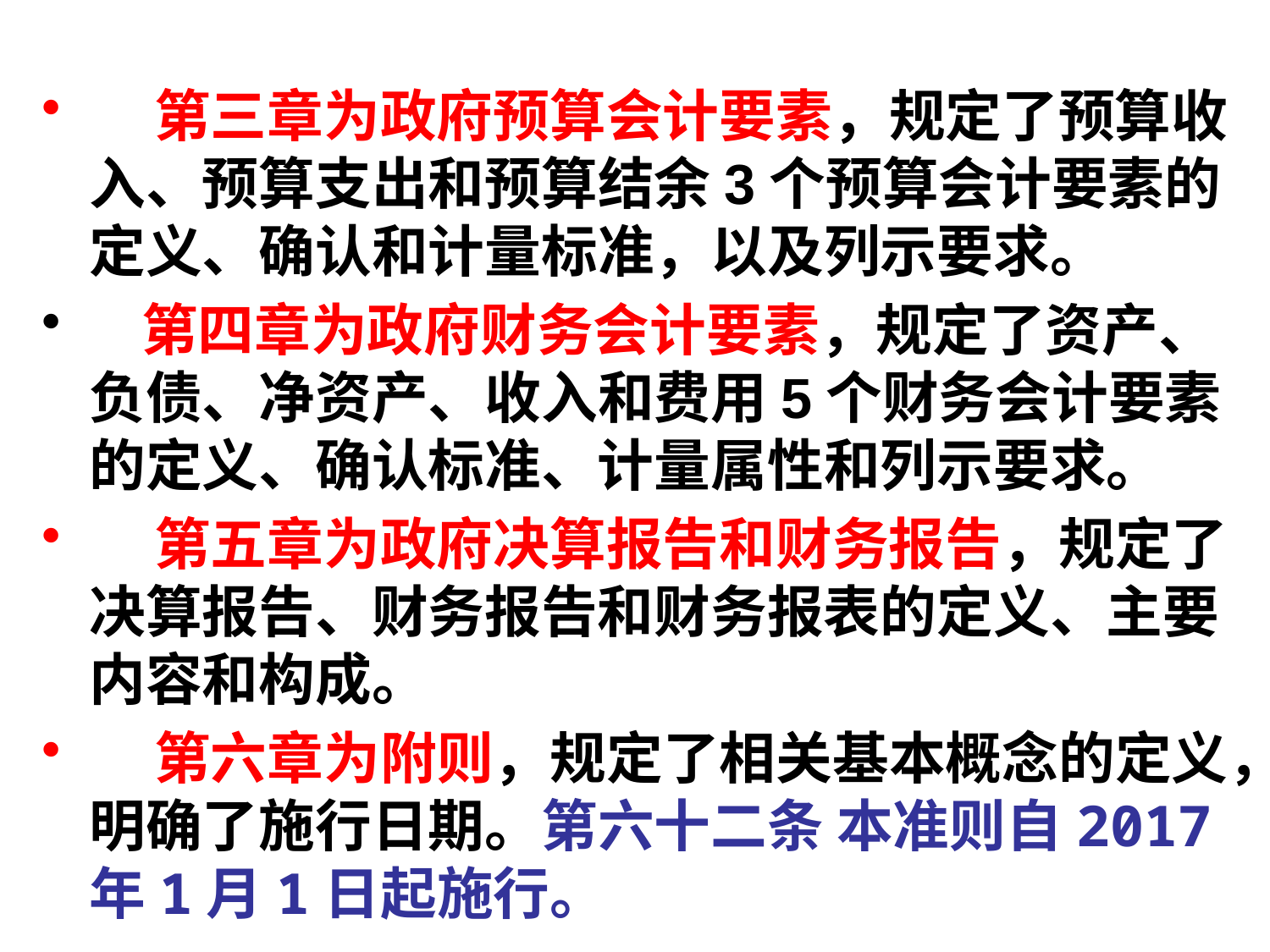

第三章为政府预算会计要素，规定了预算收入、预算支出和预算结余3个预算会计要素的定义、确认和计量标准，以及列示要求。
   第四章为政府财务会计要素，规定了资产、负债、净资产、收入和费用5个财务会计要素的定义、确认标准、计量属性和列示要求。
    第五章为政府决算报告和财务报告，规定了决算报告、财务报告和财务报表的定义、主要内容和构成。
    第六章为附则，规定了相关基本概念的定义，明确了施行日期。第六十二条 本准则自2017年1月1日起施行。